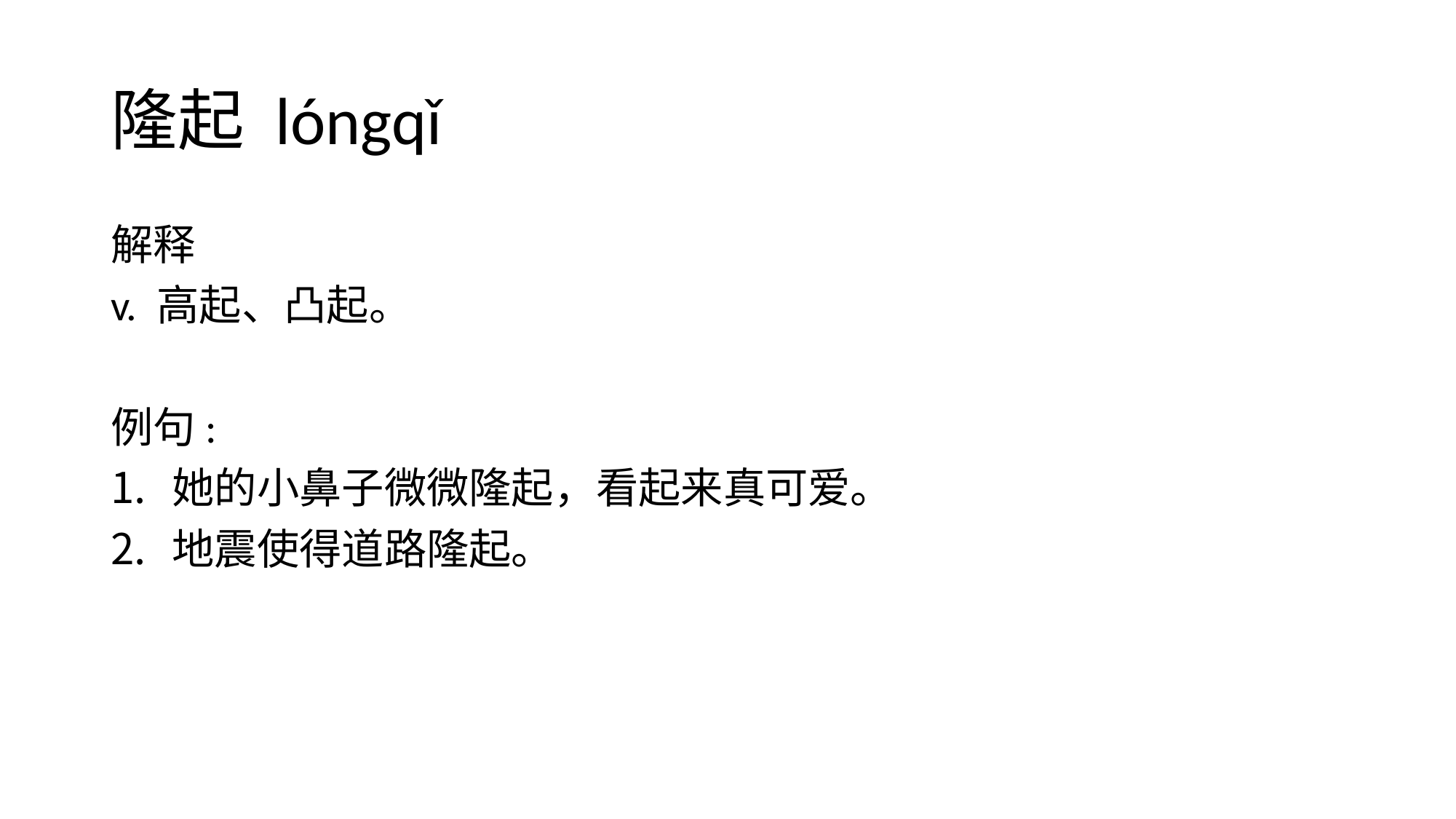

# 隆起 lóngqǐ
解释
v. 高起、凸起。

例句:
她的小鼻子微微隆起，看起来真可爱。
地震使得道路隆起。